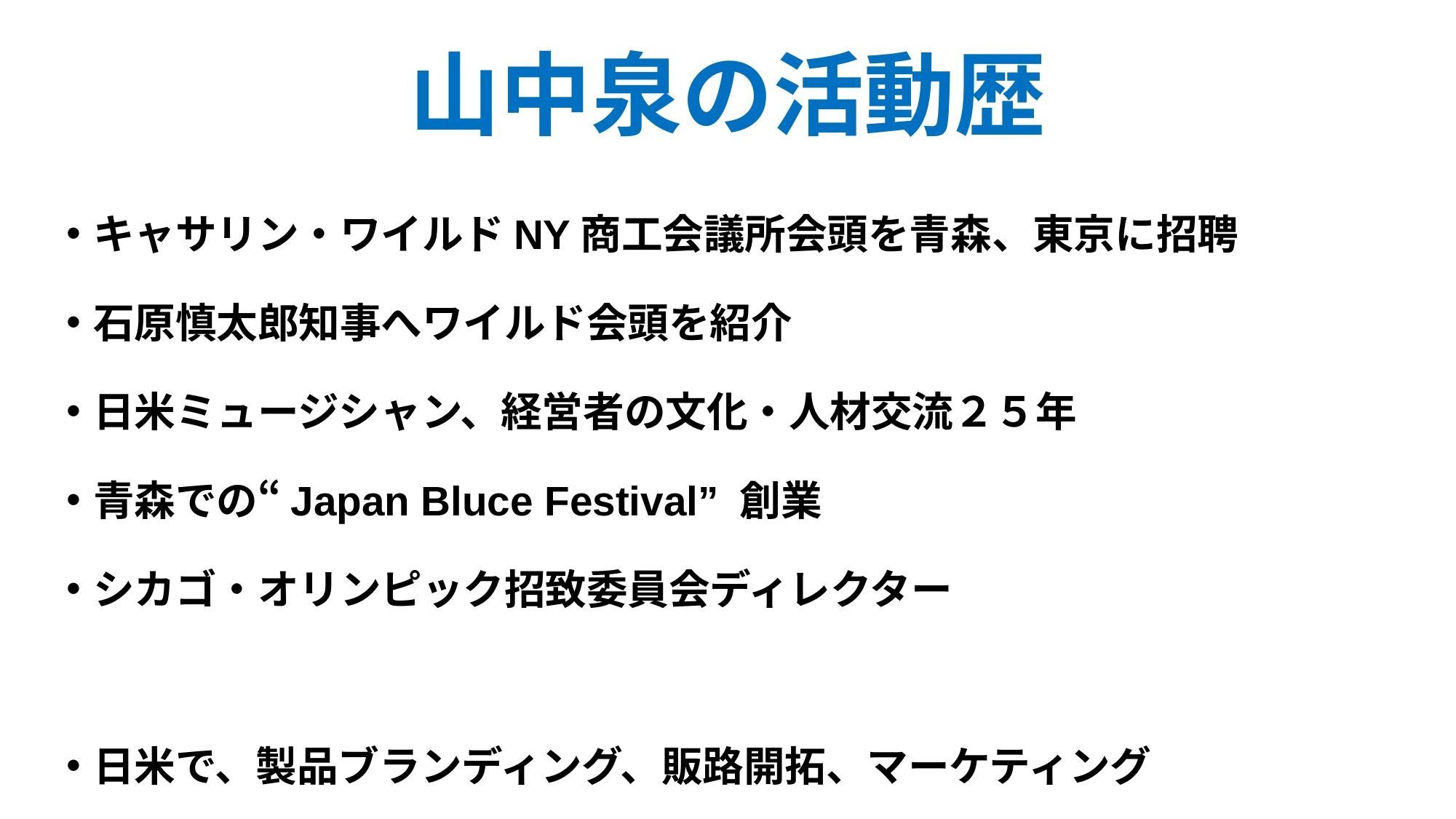

# 山中泉の活動歴
キャサリン・ワイルドNY商工会議所会頭を青森、東京に招聘
石原慎太郎知事へワイルド会頭を紹介
日米ミュージシャン、経営者の文化・人材交流２５年
青森での“Japan Bluce Festival” 創業
シカゴ・オリンピック招致委員会ディレクター

日米で、製品ブランディング、販路開拓、マーケティング